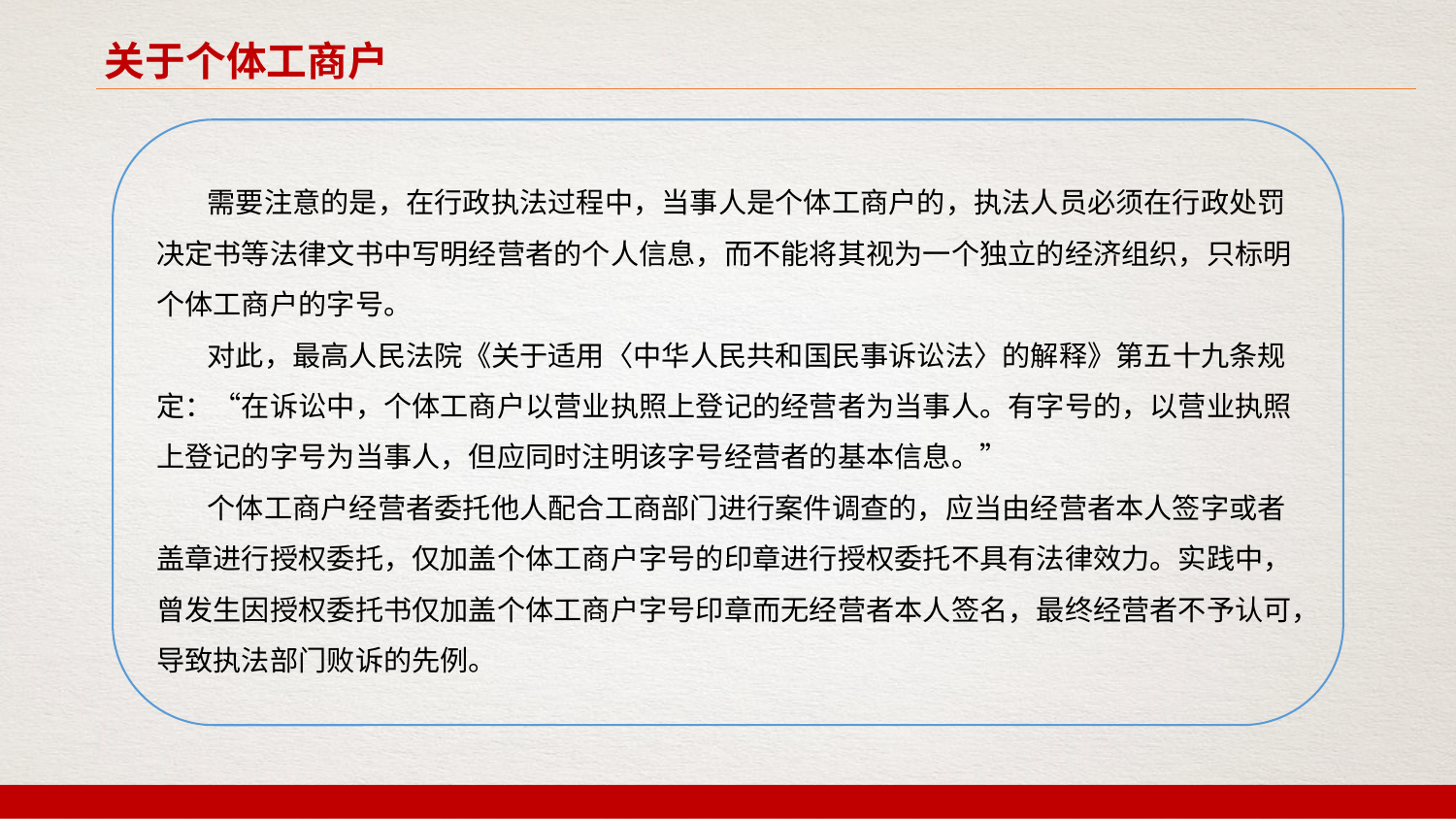

关于个体工商户
       需要注意的是，在行政执法过程中，当事人是个体工商户的，执法人员必须在行政处罚决定书等法律文书中写明经营者的个人信息，而不能将其视为一个独立的经济组织，只标明个体工商户的字号。
       对此，最高人民法院《关于适用〈中华人民共和国民事诉讼法〉的解释》第五十九条规定：“在诉讼中，个体工商户以营业执照上登记的经营者为当事人。有字号的，以营业执照上登记的字号为当事人，但应同时注明该字号经营者的基本信息。”
       个体工商户经营者委托他人配合工商部门进行案件调查的，应当由经营者本人签字或者盖章进行授权委托，仅加盖个体工商户字号的印章进行授权委托不具有法律效力。实践中，曾发生因授权委托书仅加盖个体工商户字号印章而无经营者本人签名，最终经营者不予认可，导致执法部门败诉的先例。